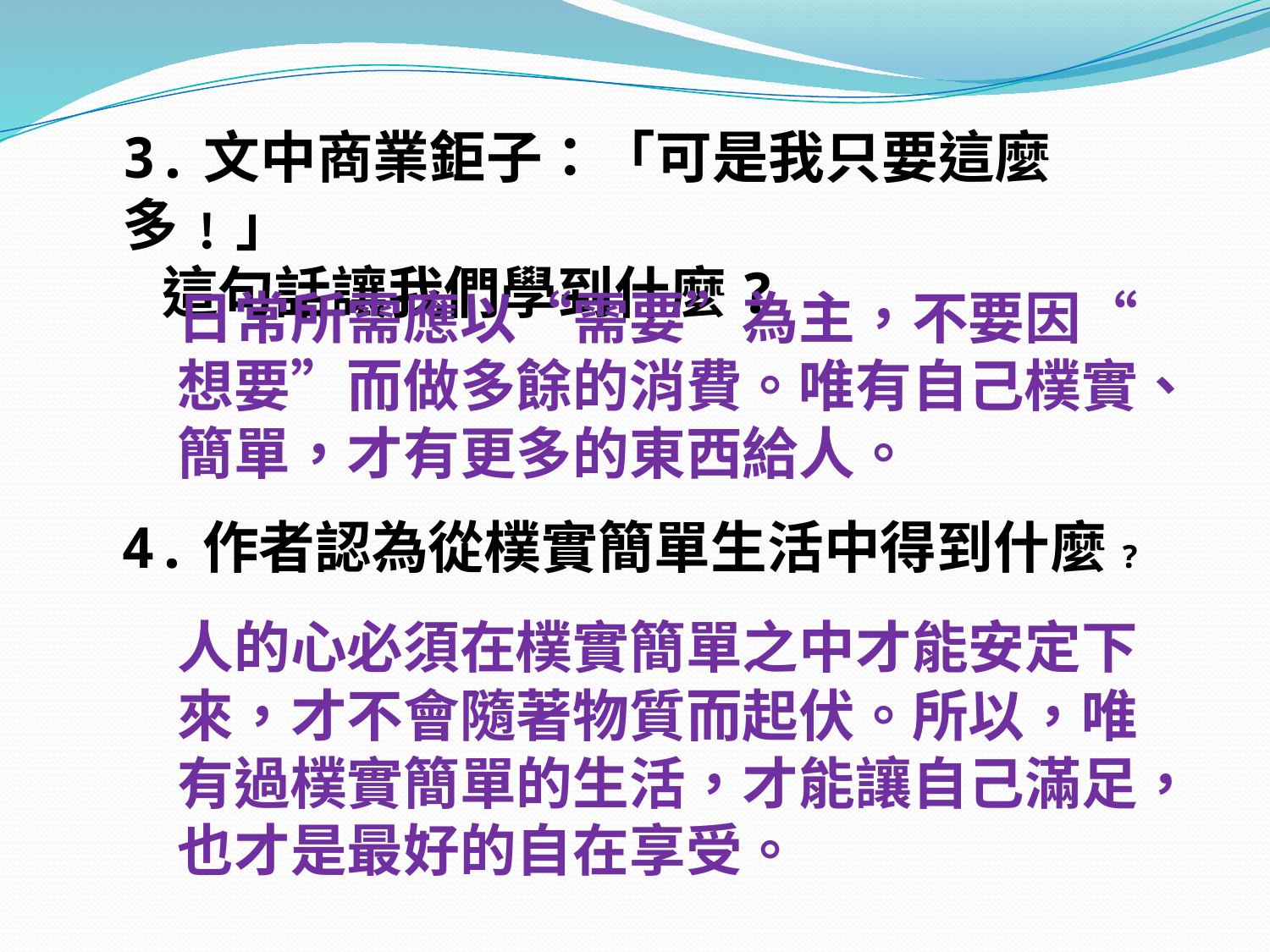

3.文中商業鉅子：「可是我只要這麼多﹗」
  這句話讓我們學到什麼?
日常所需應以“需要”為主，不要因“想要”而做多餘的消費。唯有自己樸實、簡單，才有更多的東西給人。
4.作者認為從樸實簡單生活中得到什麼?
人的心必須在樸實簡單之中才能安定下來，才不會隨著物質而起伏。所以，唯有過樸實簡單的生活，才能讓自己滿足，也才是最好的自在享受。